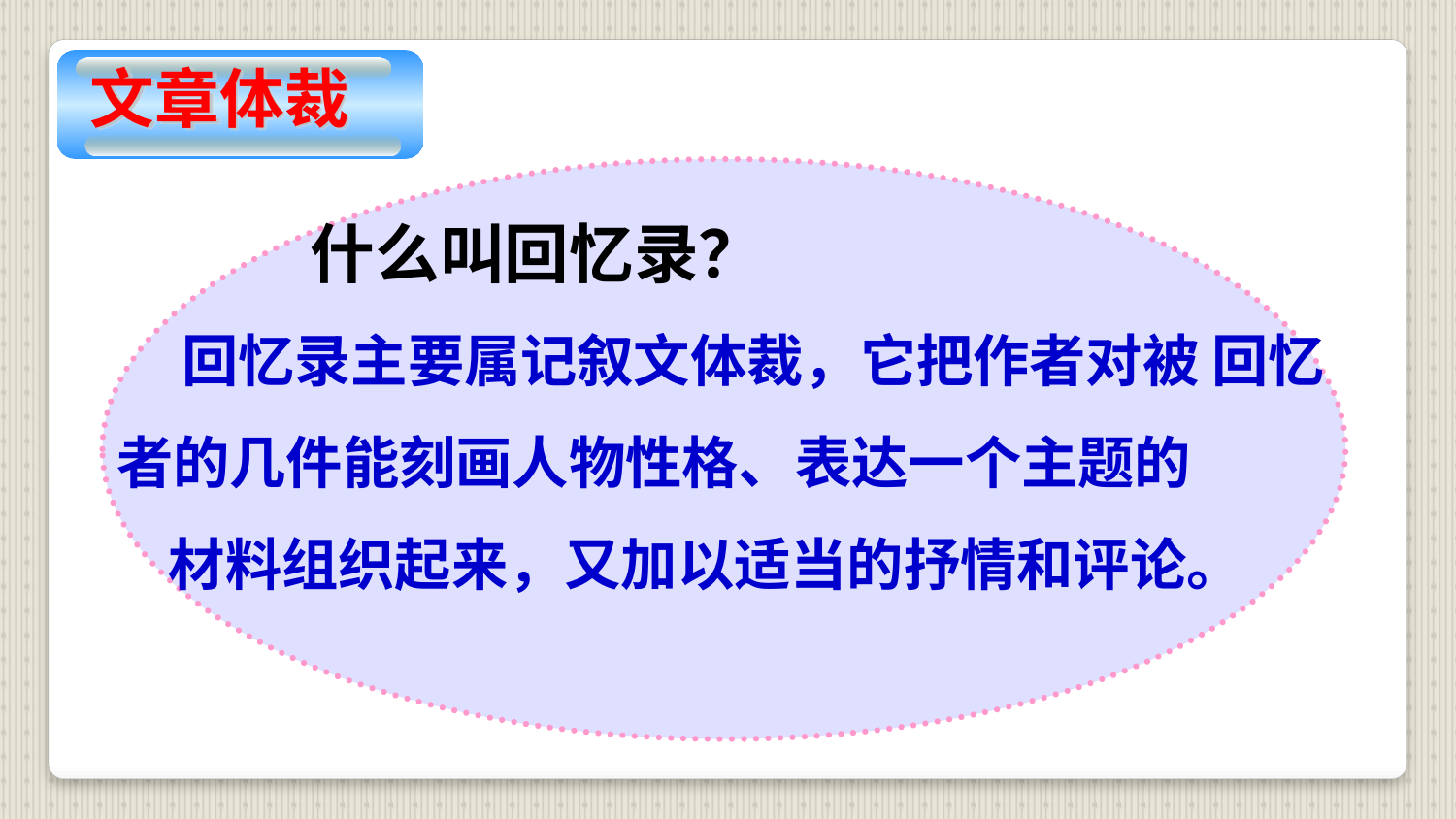

文章体裁

              什么叫回忆录？
    回忆录主要属记叙文体裁，它把作者对被 回忆者的几件能刻画人物性格、表达一个主题的
   材料组织起来，又加以适当的抒情和评论。